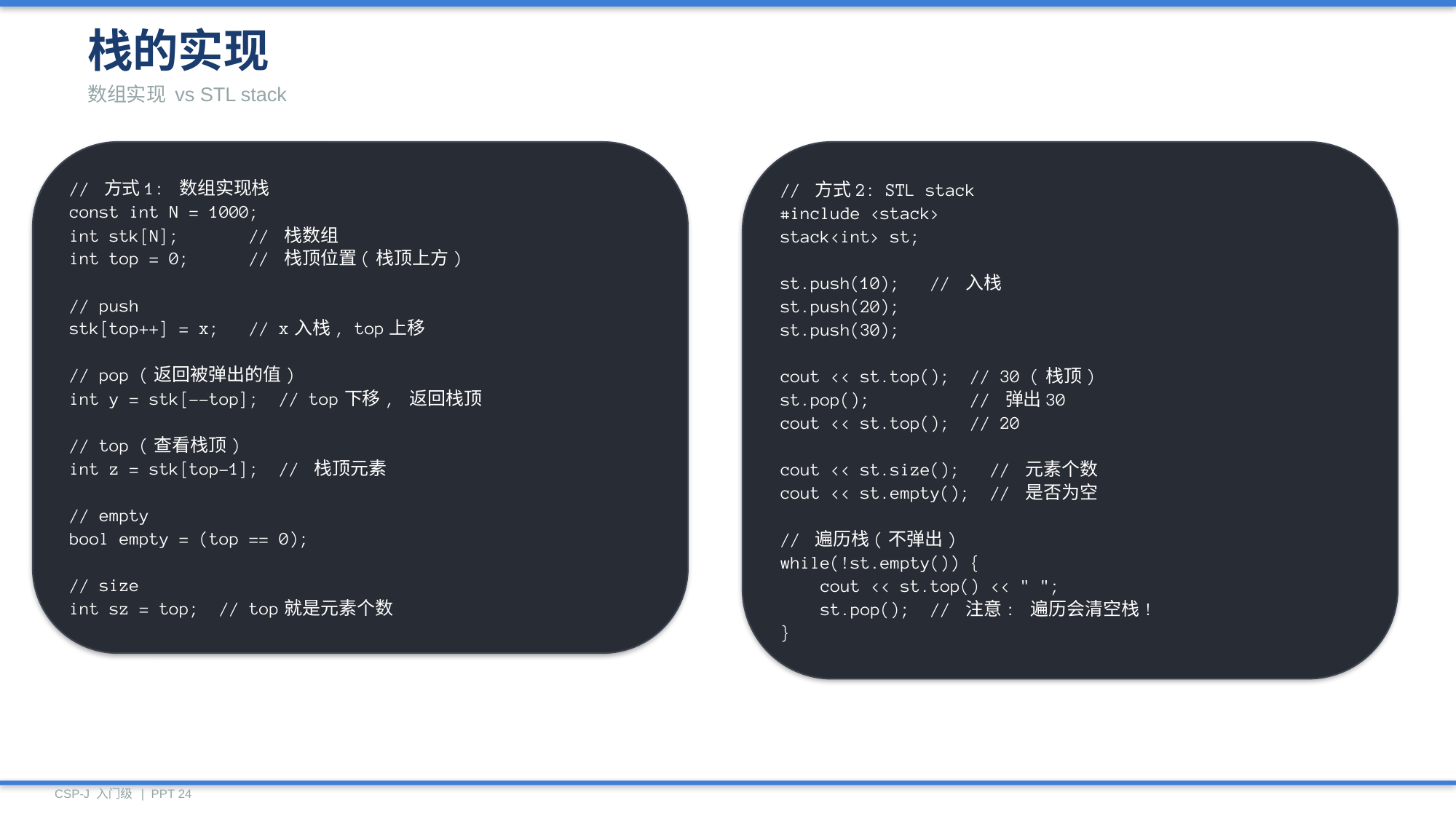

栈的实现
数组实现 vs STL stack
// 方式1: 数组实现栈
const int N = 1000;
int stk[N];       // 栈数组
int top = 0;      // 栈顶位置(栈顶上方)

// push
stk[top++] = x;   // x入栈, top上移

// pop (返回被弹出的值)
int y = stk[--top];  // top下移, 返回栈顶

// top (查看栈顶)
int z = stk[top-1];  // 栈顶元素

// empty
bool empty = (top == 0);

// size
int sz = top;  // top就是元素个数
// 方式2: STL stack
#include <stack>
stack<int> st;

st.push(10);   // 入栈
st.push(20);
st.push(30);

cout << st.top();  // 30 (栈顶)
st.pop();          // 弹出30
cout << st.top();  // 20

cout << st.size();   // 元素个数
cout << st.empty();  // 是否为空

// 遍历栈(不弹出)
while(!st.empty()) {
    cout << st.top() << " ";
    st.pop();  // 注意: 遍历会清空栈!
}

CSP-J 入门级  |  PPT 24